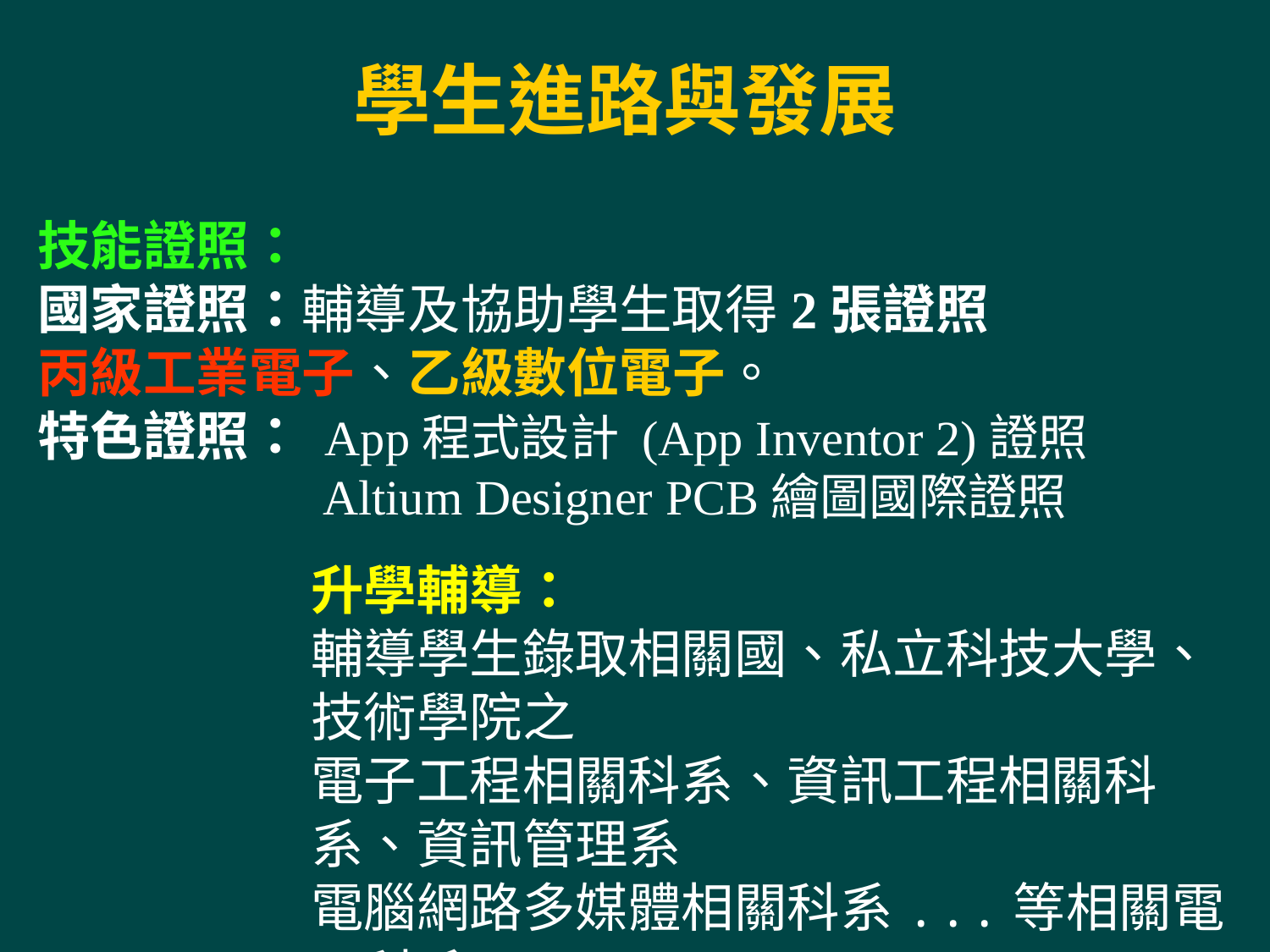

學生進路與發展
技能證照：
國家證照：輔導及協助學生取得2張證照
丙級工業電子、乙級數位電子。
特色證照： App程式設計 (App Inventor 2)證照
 Altium Designer PCB繪圖國際證照
升學輔導：
輔導學生錄取相關國、私立科技大學、技術學院之
電子工程相關科系、資訊工程相關科系、資訊管理系
電腦網路多媒體相關科系...等相關電子科系。